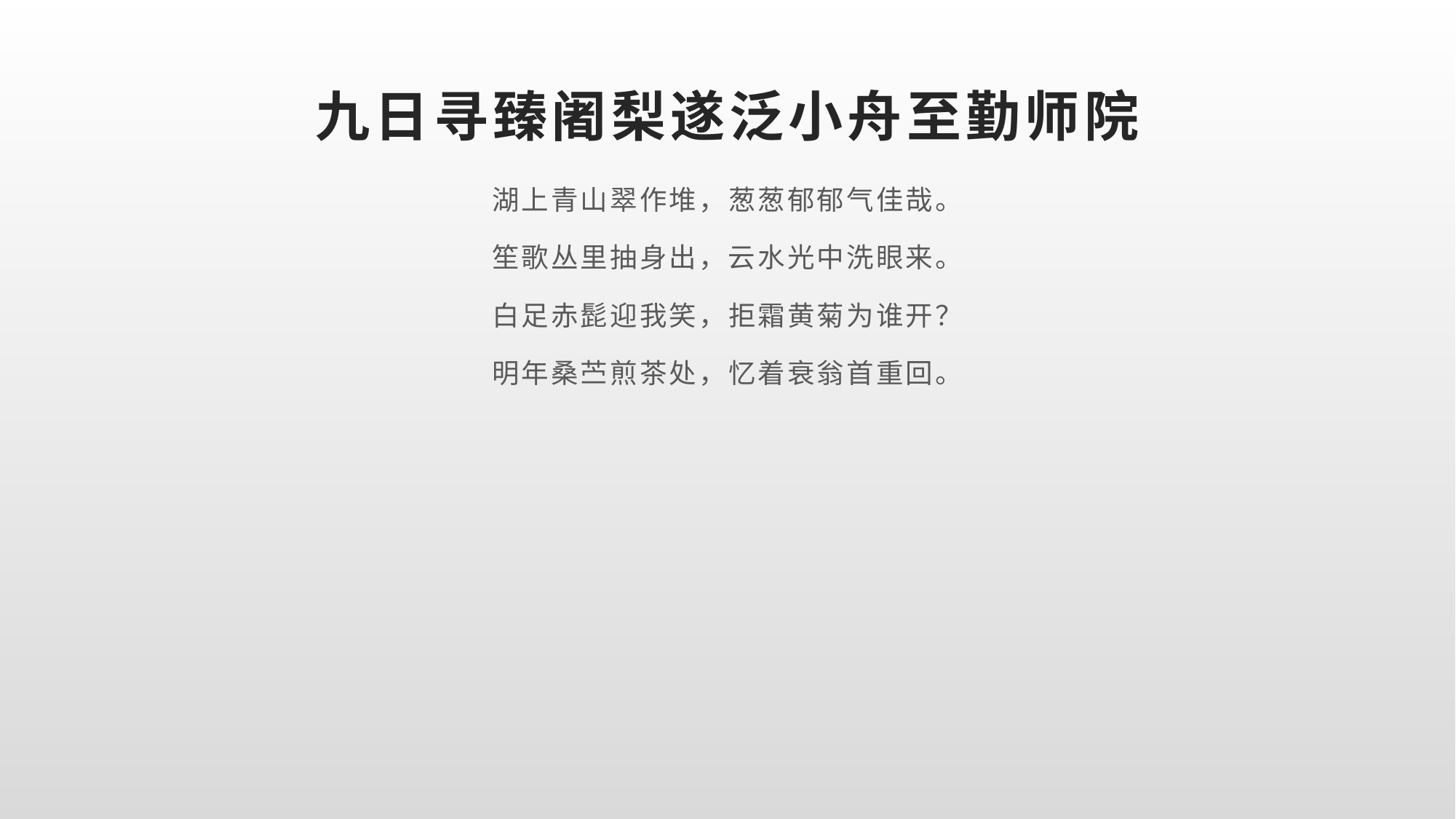

# 九日寻臻阇梨遂泛小舟至勤师院
湖上青山翠作堆，葱葱郁郁气佳哉。
笙歌丛里抽身出，云水光中洗眼来。
白足赤髭迎我笑，拒霜黄菊为谁开？
明年桑苎煎茶处，忆着衰翁首重回。